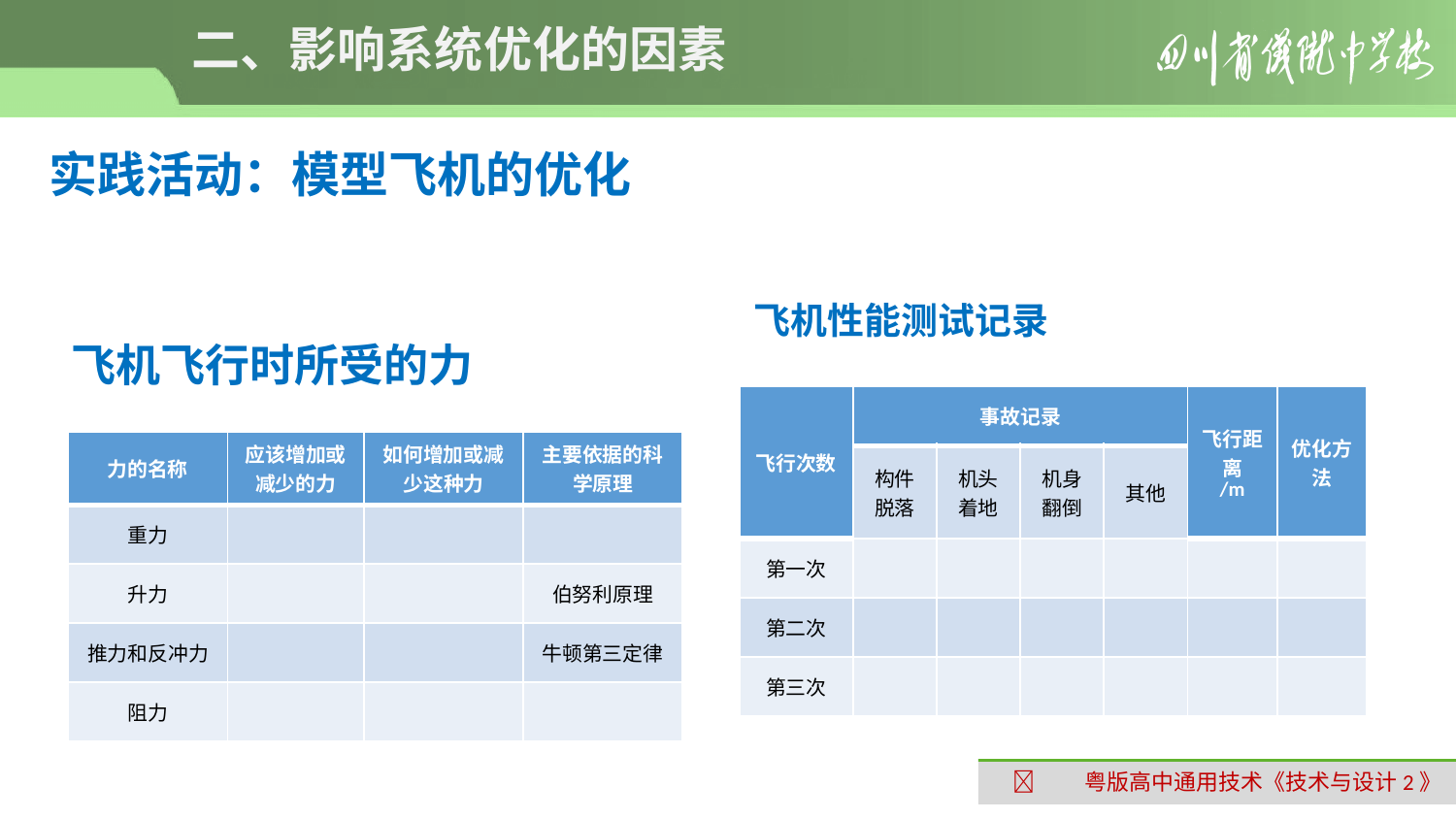

# 二、影响系统优化的因素
实践活动：模型飞机的优化
飞机性能测试记录
飞机飞行时所受的力
| 飞行次数 | 事故记录 |  |  |  | 飞行距离 /m | 优化方法 |
| --- | --- | --- | --- | --- | --- | --- |
|  | 构件脱落 | 机头着地 | 机身翻倒 | 其他 |  |  |
| 第一次 |  |  |  |  |  |  |
| 第二次 |  |  |  |  |  |  |
| 第三次 |  |  |  |  |  |  |
| 力的名称 | 应该增加或减少的力 | 如何增加或减少这种力 | 主要依据的科学原理 |
| --- | --- | --- | --- |
| 重力 |  |  |  |
| 升力 |  |  | 伯努利原理 |
| 推力和反冲力 |  |  | 牛顿第三定律 |
| 阻力 |  |  |  |